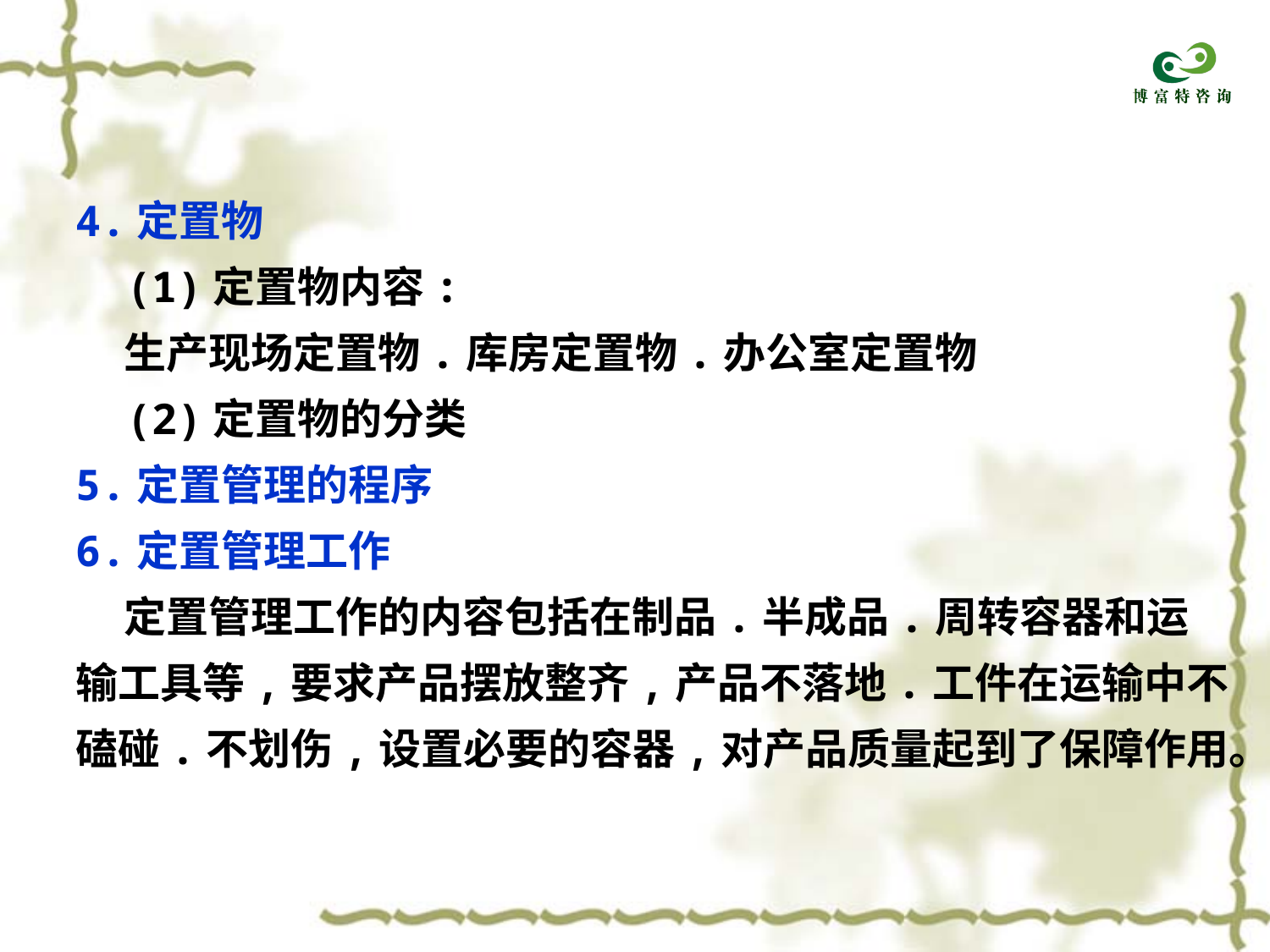

4.定置物
  (1)定置物内容:
    生产现场定置物.库房定置物.办公室定置物
  (2)定置物的分类
5.定置管理的程序
6.定置管理工作
    定置管理工作的内容包括在制品.半成品.周转容器和运
输工具等,要求产品摆放整齐,产品不落地.工件在运输中不
磕碰.不划伤,设置必要的容器,对产品质量起到了保障作用。